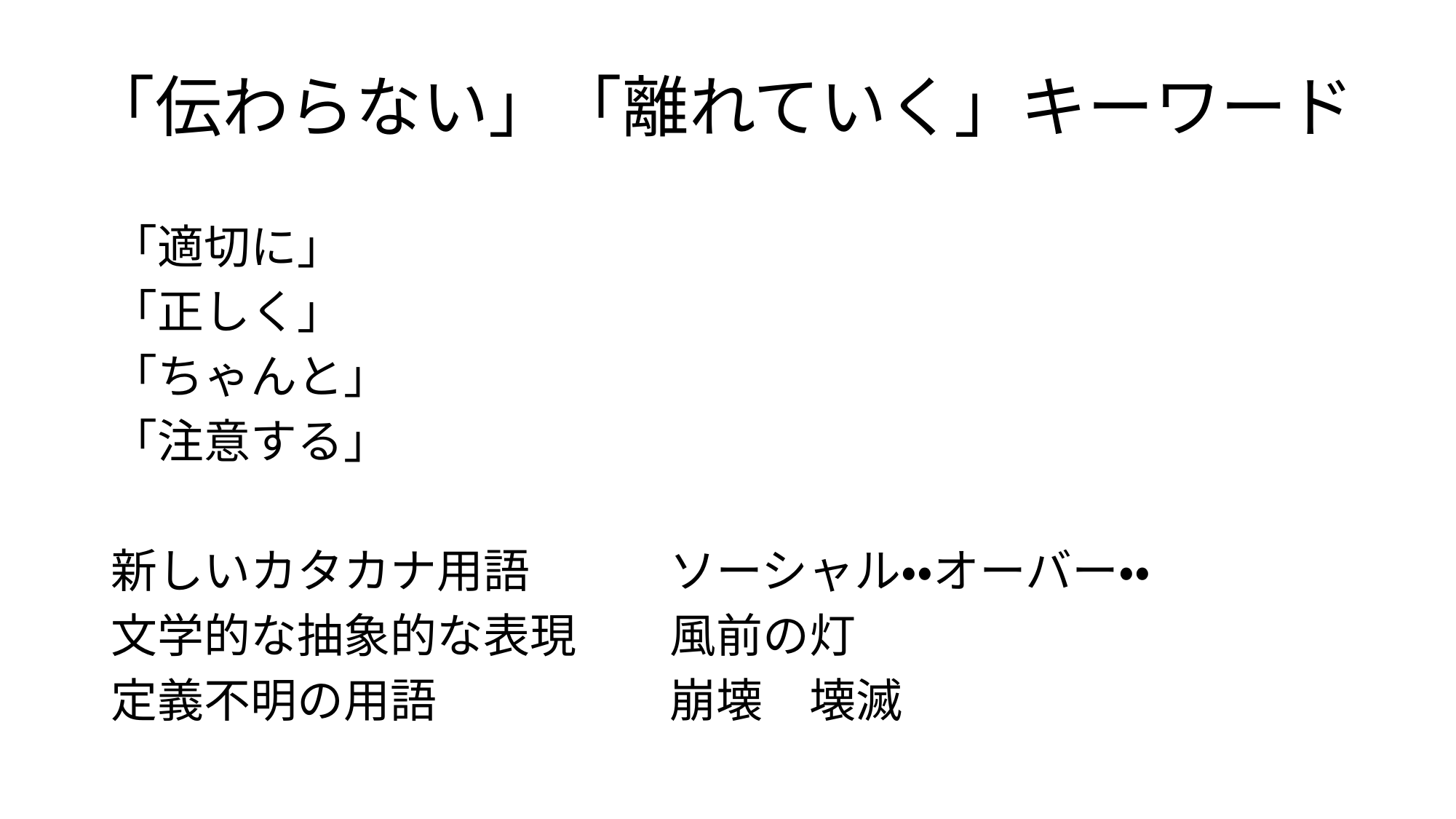

# 「伝わらない」「離れていく」キーワード
「適切に」
「正しく」
「ちゃんと」
「注意する」

新しいカタカナ用語　　　ソーシャル・・オーバー・・
文学的な抽象的な表現　　風前の灯
定義不明の用語　　　　　崩壊　壊滅